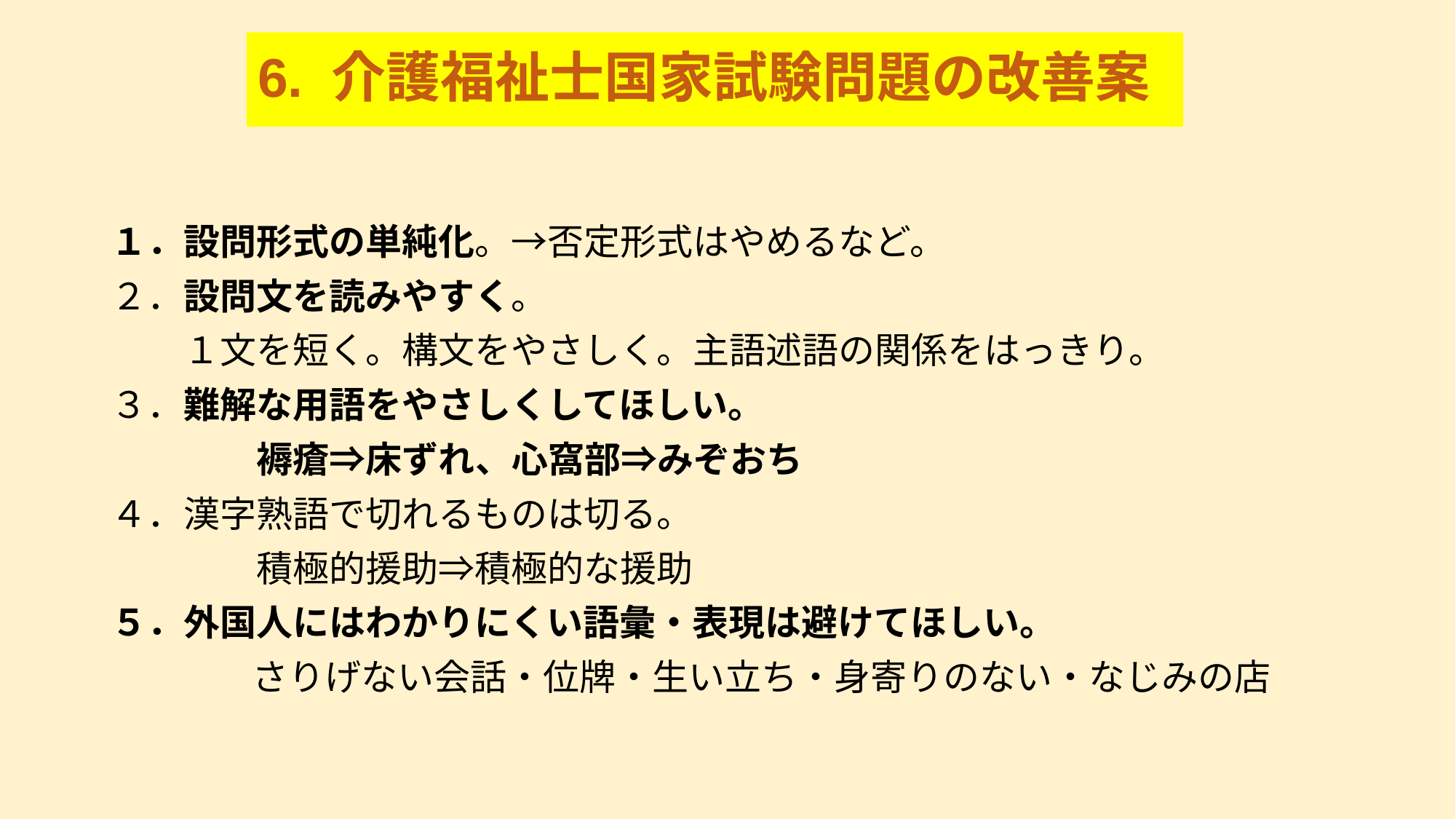

# 6. 介護福祉士国家試験問題の改善案
１．設問形式の単純化。→否定形式はやめるなど。
２．設問文を読みやすく。
　　１文を短く。構文をやさしく。主語述語の関係をはっきり。
３．難解な用語をやさしくしてほしい。
　　　　褥瘡⇒床ずれ、心窩部⇒みぞおち
４．漢字熟語で切れるものは切る。
　　　　積極的援助⇒積極的な援助
５．外国人にはわかりにくい語彙・表現は避けてほしい。
　　　さりげない会話・位牌・生い立ち・身寄りのない・なじみの店